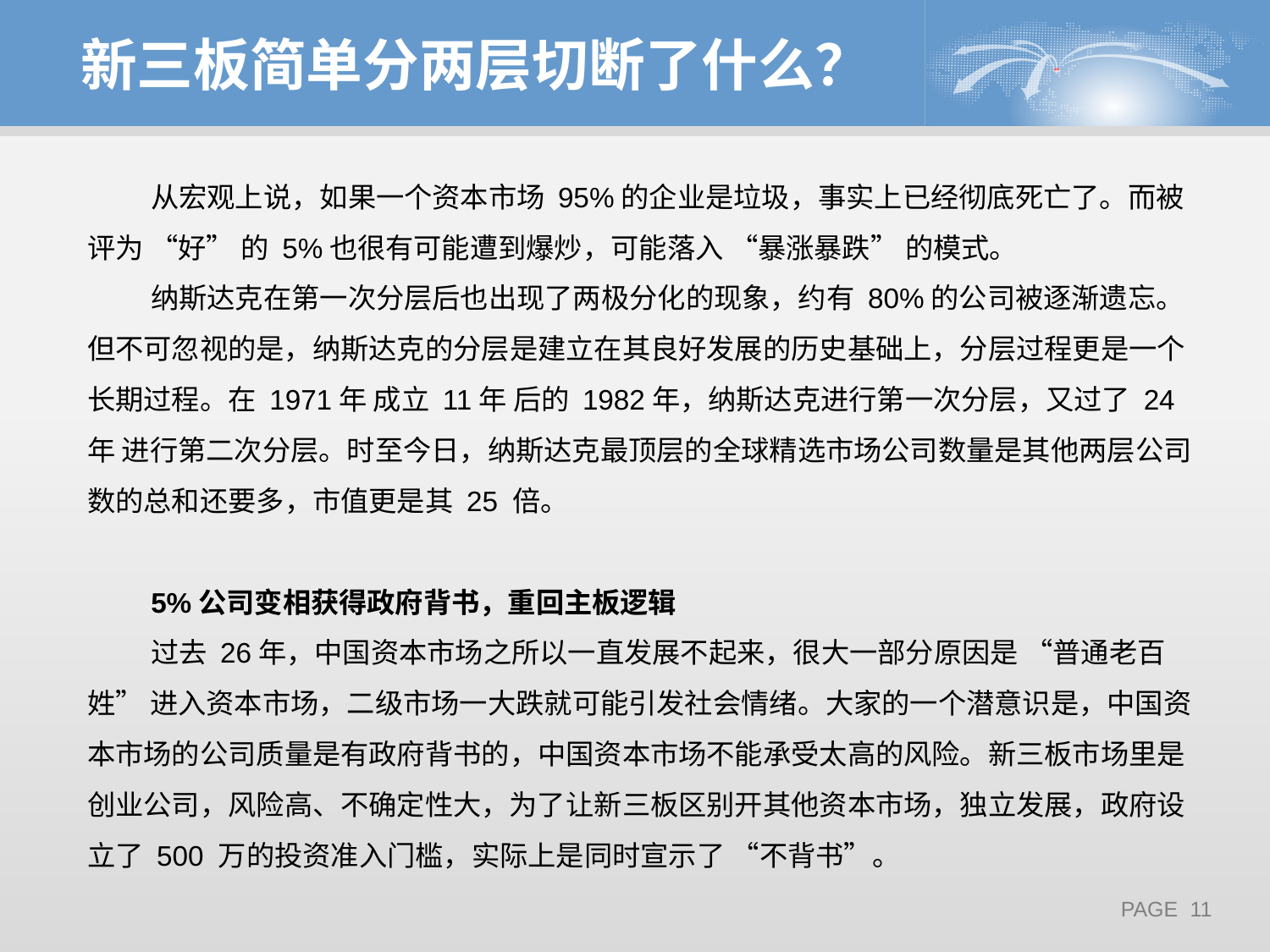

新三板简单分两层切断了什么？
从宏观上说，如果一个资本市场 95%的企业是垃圾，事实上已经彻底死亡了。而被评为 “好” 的 5%也很有可能遭到爆炒，可能落入 “暴涨暴跌” 的模式。
纳斯达克在第一次分层后也出现了两极分化的现象，约有 80%的公司被逐渐遗忘。但不可忽视的是，纳斯达克的分层是建立在其良好发展的历史基础上，分层过程更是一个长期过程。在 1971年 成立 11年 后的 1982年，纳斯达克进行第一次分层，又过了 24年 进行第二次分层。时至今日，纳斯达克最顶层的全球精选市场公司数量是其他两层公司数的总和还要多，市值更是其 25 倍。

5%公司变相获得政府背书，重回主板逻辑
过去 26年，中国资本市场之所以一直发展不起来，很大一部分原因是 “普通老百姓” 进入资本市场，二级市场一大跌就可能引发社会情绪。大家的一个潜意识是，中国资本市场的公司质量是有政府背书的，中国资本市场不能承受太高的风险。新三板市场里是创业公司，风险高、不确定性大，为了让新三板区别开其他资本市场，独立发展，政府设立了 500 万的投资准入门槛，实际上是同时宣示了 “不背书”。